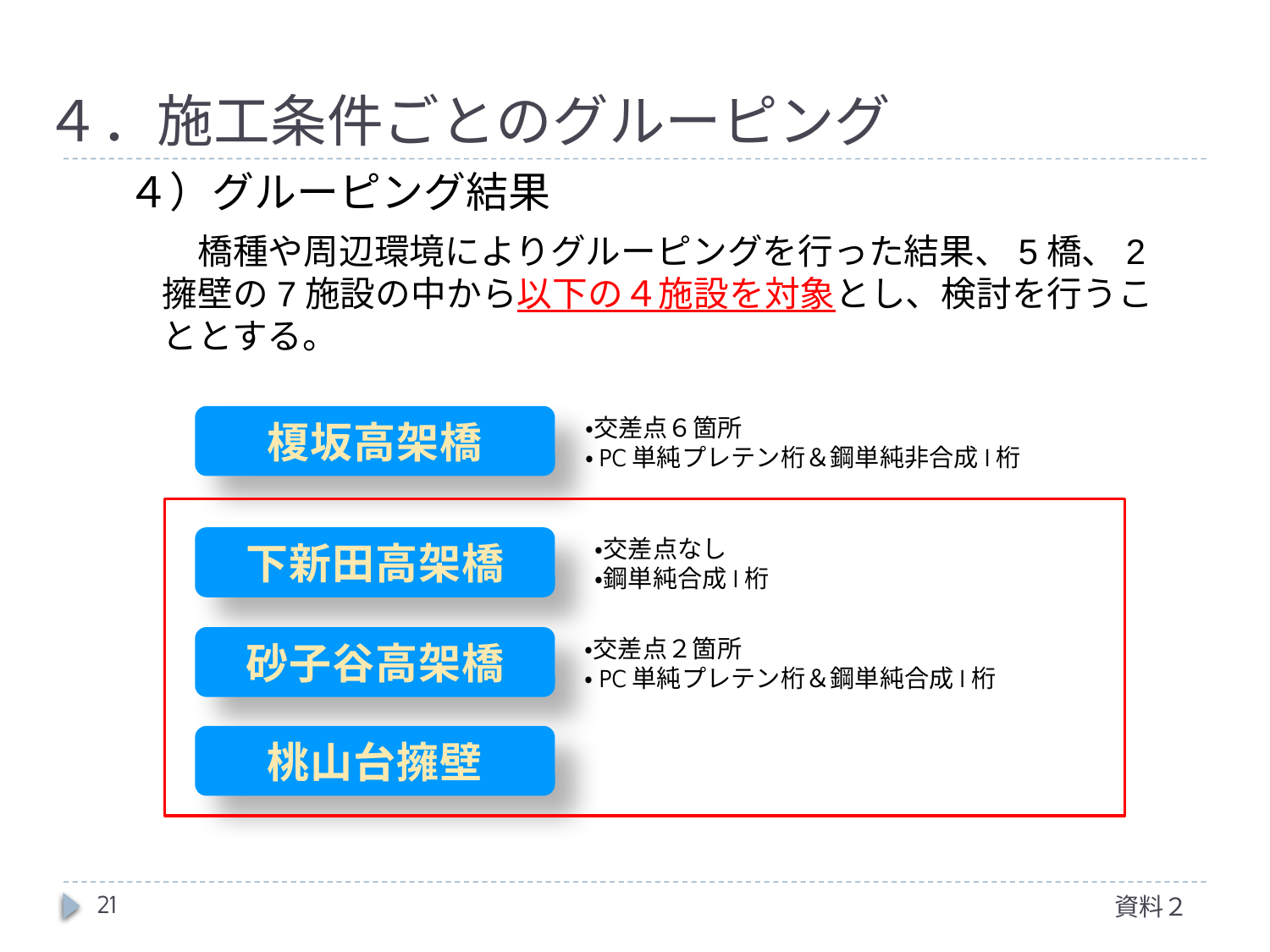

４．施工条件ごとのグルーピング
４）グルーピング結果
　橋種や周辺環境によりグルーピングを行った結果、5橋、2擁壁の7施設の中から以下の４施設を対象とし、検討を行うこととする。
榎坂高架橋
・交差点６箇所
・PC単純プレテン桁＆鋼単純非合成I桁

下新田高架橋
・交差点なし
・鋼単純合成I桁
砂子谷高架橋
・交差点２箇所
・PC単純プレテン桁＆鋼単純合成I桁
桃山台擁壁
21
資料２